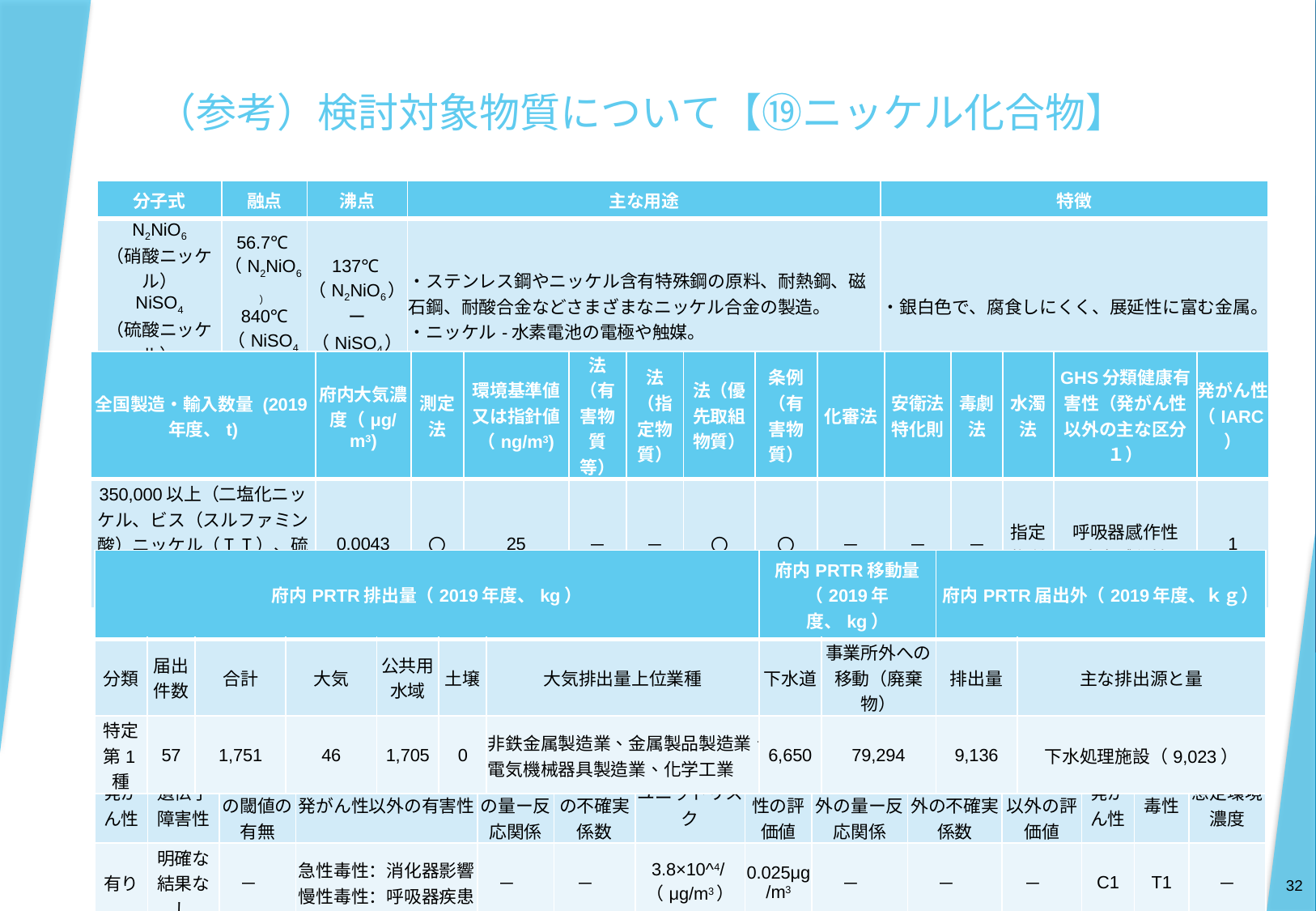

# （参考）検討対象物質について【⑲ニッケル化合物】
| 分子式 | 融点 | 沸点 | 主な用途 | 特徴 |
| --- | --- | --- | --- | --- |
| N2NiO6 （硝酸ニッケル） NiSO4 （硫酸ニッケル） 等 | 56.7℃（N2NiO6） 840℃ （NiSO4） | 137℃（N2NiO6） ー （NiSO4） | ・ステンレス鋼やニッケル含有特殊鋼の原料、耐熱鋼、磁石鋼、耐酸合金などさまざまなニッケル合金の製造。 ・ニッケル-水素電池の電極や触媒。 | ・銀白色で、腐食しにくく、展延性に富む金属。 |
| 全国製造・輸入数量 (2019年度、t) | 府内大気濃度（μg/m3) | 測定法 | 環境基準値又は指針値（ng/m3) | 法（有害物質等） | 法（指定物質） | 法（優先取組物質） | 条例（有害物質） | 化審法 | 安衛法 特化則 | 毒劇法 | 水濁法 | GHS分類健康有害性（発がん性以外の主な区分１） | 発がん性 （IARC） |
| --- | --- | --- | --- | --- | --- | --- | --- | --- | --- | --- | --- | --- | --- |
| 350,000以上（二塩化ニッケル、ビス（スルファミン酸）ニッケル（ＩＩ）、硫酸ニッケル（ＩＩ）等、水酸化ニッケル（ＩＩ）） | 0.0043 | 〇 | 25 | － | － | 〇 | 〇 | － | － | － | 指定物質 | 呼吸器感作性 皮膚感作性 | 1 |

| 府内PRTR排出量（2019年度、kg） |  |  |  |  |  |  | 府内PRTR移動量（2019年度、kg） |  | 府内PRTR届出外（2019年度、ｋｇ） |  |
| --- | --- | --- | --- | --- | --- | --- | --- | --- | --- | --- |
| 分類 | 届出件数 | 合計 | 大気 | 公共用水域 | 土壌 | 大気排出量上位業種 | 下水道 | 事業所外への移動（廃棄物） | 排出量 | 主な排出源と量 |
| 特定第1種 | 57 | 1,751 | 46 | 1,705 | 0 | 非鉄金属製造業、金属製品製造業、電気機械器具製造業、化学工業 | 6,650 | 79,294 | 9,136 | 下水処理施設（9,023） |
| 中央環境審議会での検討 |  |  |  |  |  |  |  |  |  |  | 条例制定時の検討 |  |  |
| --- | --- | --- | --- | --- | --- | --- | --- | --- | --- | --- | --- | --- | --- |
| 発がん性 | 遺伝子障害性 | 発がん性の閾値の有無 | 発がん性以外の有害性 | 発がん性の量ー反応関係 | 発がん性の不確実係数 | ユニットリスク | 発がん性の評価値 | 発がん性以外の量ー反応関係 | 発がん性以外の不確実係数 | 発がん性以外の評価値 | 発がん性 | 毒性 | 想定環境濃度 |
| 有り | 明確な結果なし | － | 急性毒性：消化器影響 慢性毒性：呼吸器疾患 | － | － | 3.8×10^4/（μg/m3） | 0.025μg/m3 | － | － | － | C1 | T1 | － |
32